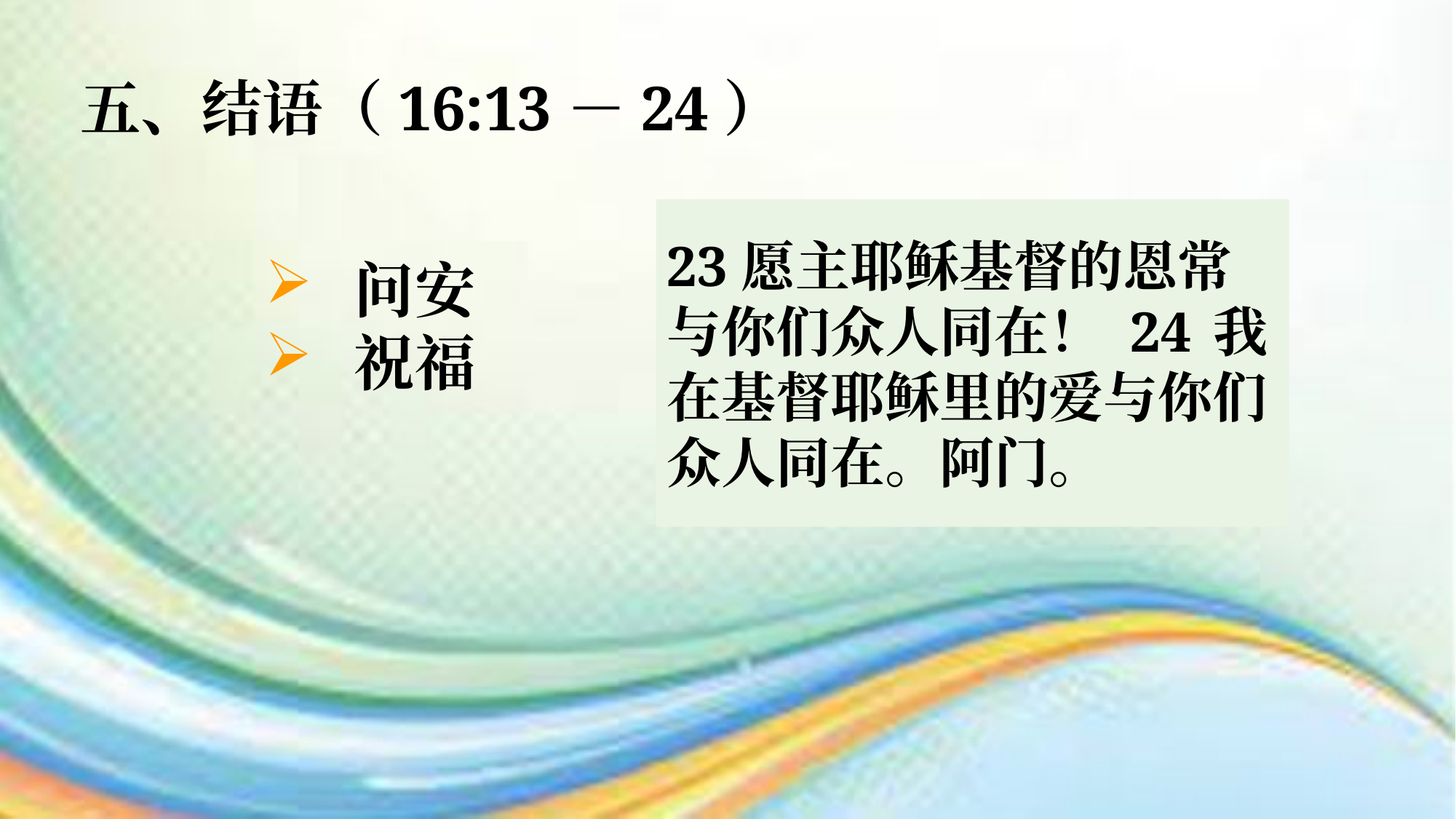

五、结语（16:13－24）
23愿主耶稣基督的恩常与你们众人同在！ 24 我在基督耶稣里的爱与你们众人同在。阿门。
问安
祝福